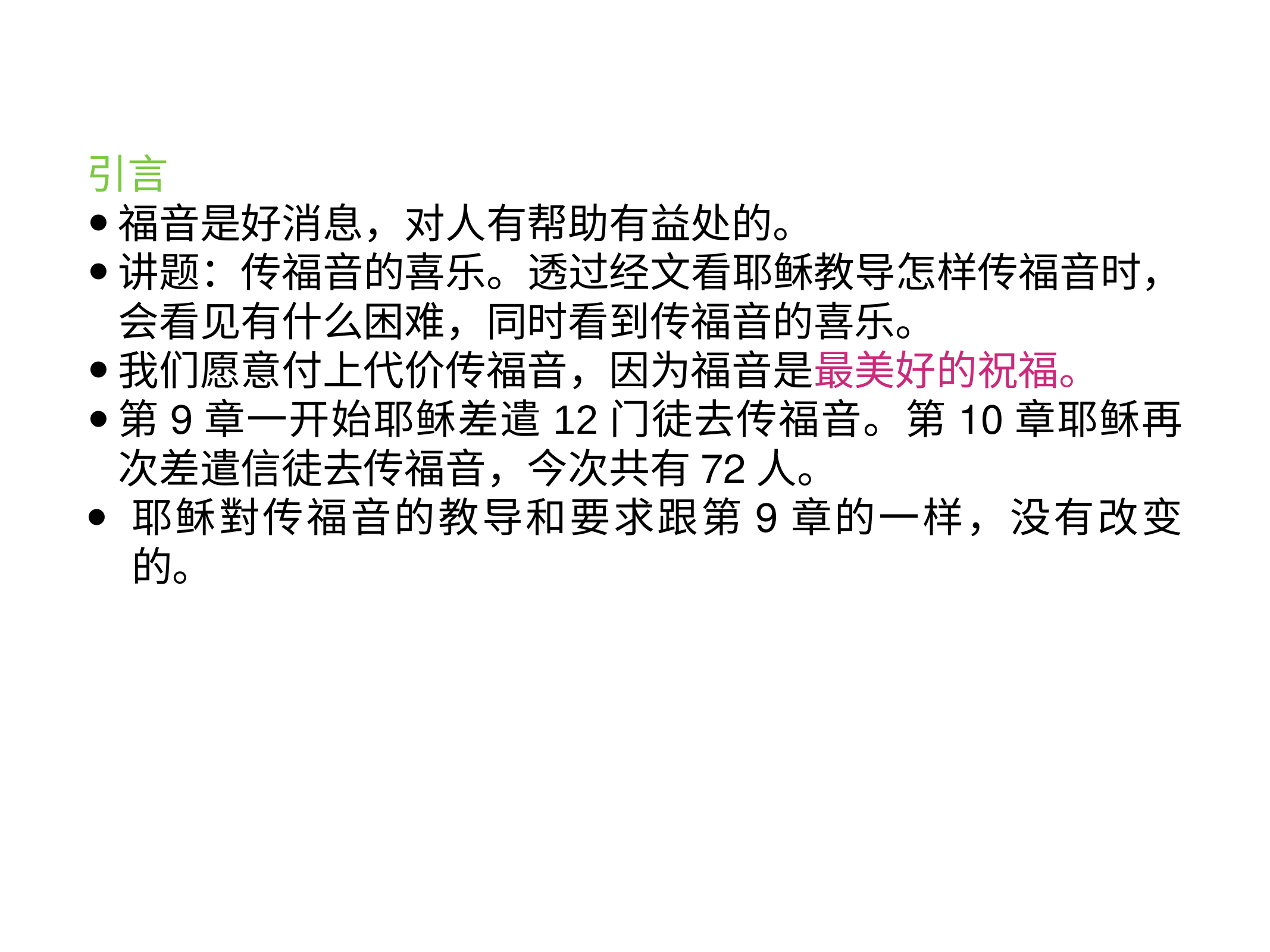

引言
福音是好消息，对人有帮助有益处的。
讲题：传福音的喜乐。透过经文看耶稣教导怎样传福音时，会看见有什么困难，同时看到传福音的喜乐。
我们愿意付上代价传福音，因为福音是最美好的祝福。
第9章一开始耶稣差遣12门徒去传福音。第10章耶稣再次差遣信徒去传福音，今次共有72人。
耶稣對传福音的教导和要求跟第9章的一样，没有改变的。